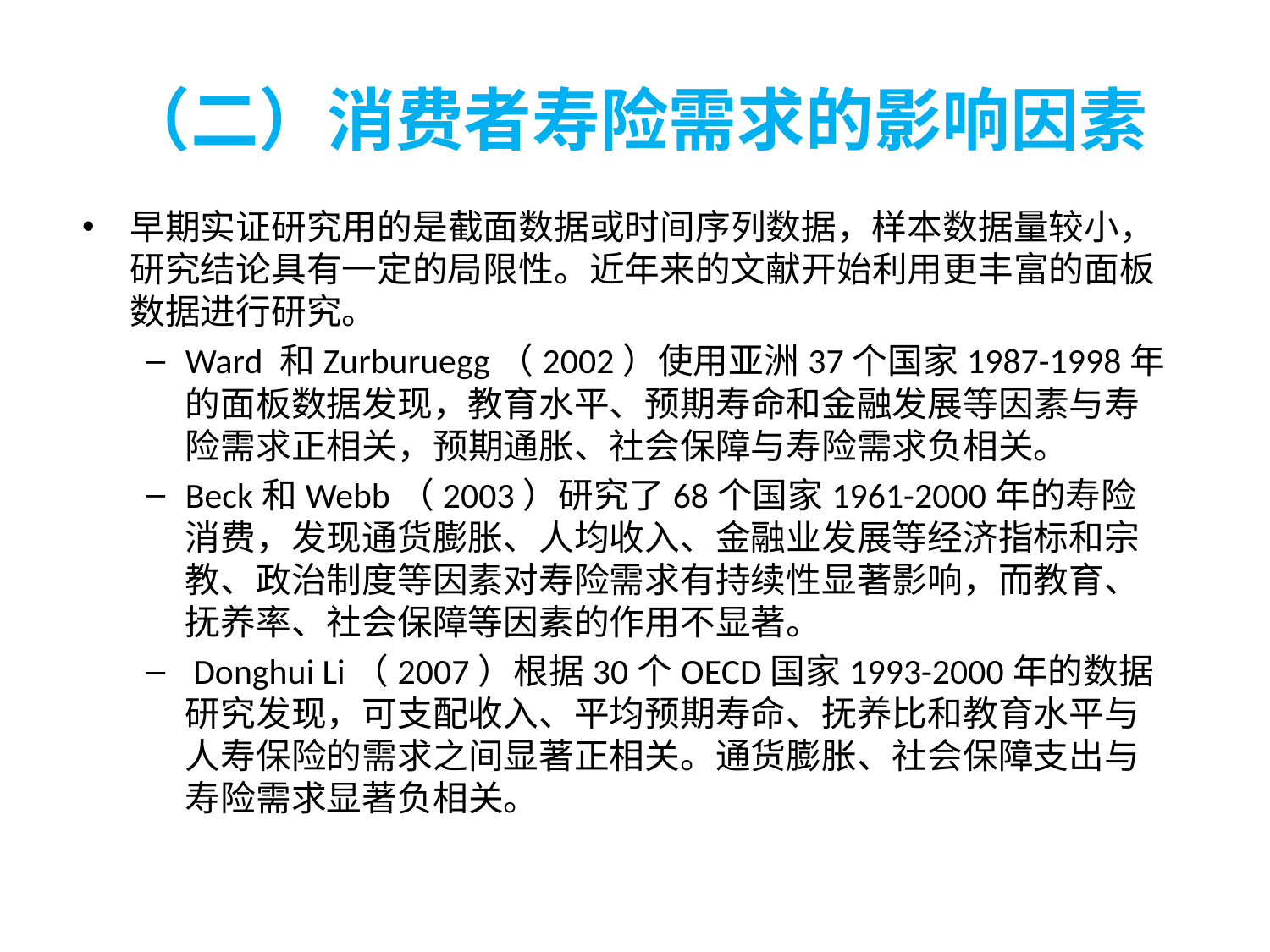

# （二）消费者寿险需求的影响因素
早期实证研究用的是截面数据或时间序列数据，样本数据量较小，研究结论具有一定的局限性。近年来的文献开始利用更丰富的面板数据进行研究。
Ward 和Zurburuegg（2002）使用亚洲37个国家1987-1998年的面板数据发现，教育水平、预期寿命和金融发展等因素与寿险需求正相关，预期通胀、社会保障与寿险需求负相关。
Beck和Webb（2003）研究了68个国家1961-2000年的寿险消费，发现通货膨胀、人均收入、金融业发展等经济指标和宗教、政治制度等因素对寿险需求有持续性显著影响，而教育、抚养率、社会保障等因素的作用不显著。
 Donghui Li（2007）根据30个OECD国家1993-2000年的数据研究发现，可支配收入、平均预期寿命、抚养比和教育水平与人寿保险的需求之间显著正相关。通货膨胀、社会保障支出与寿险需求显著负相关。